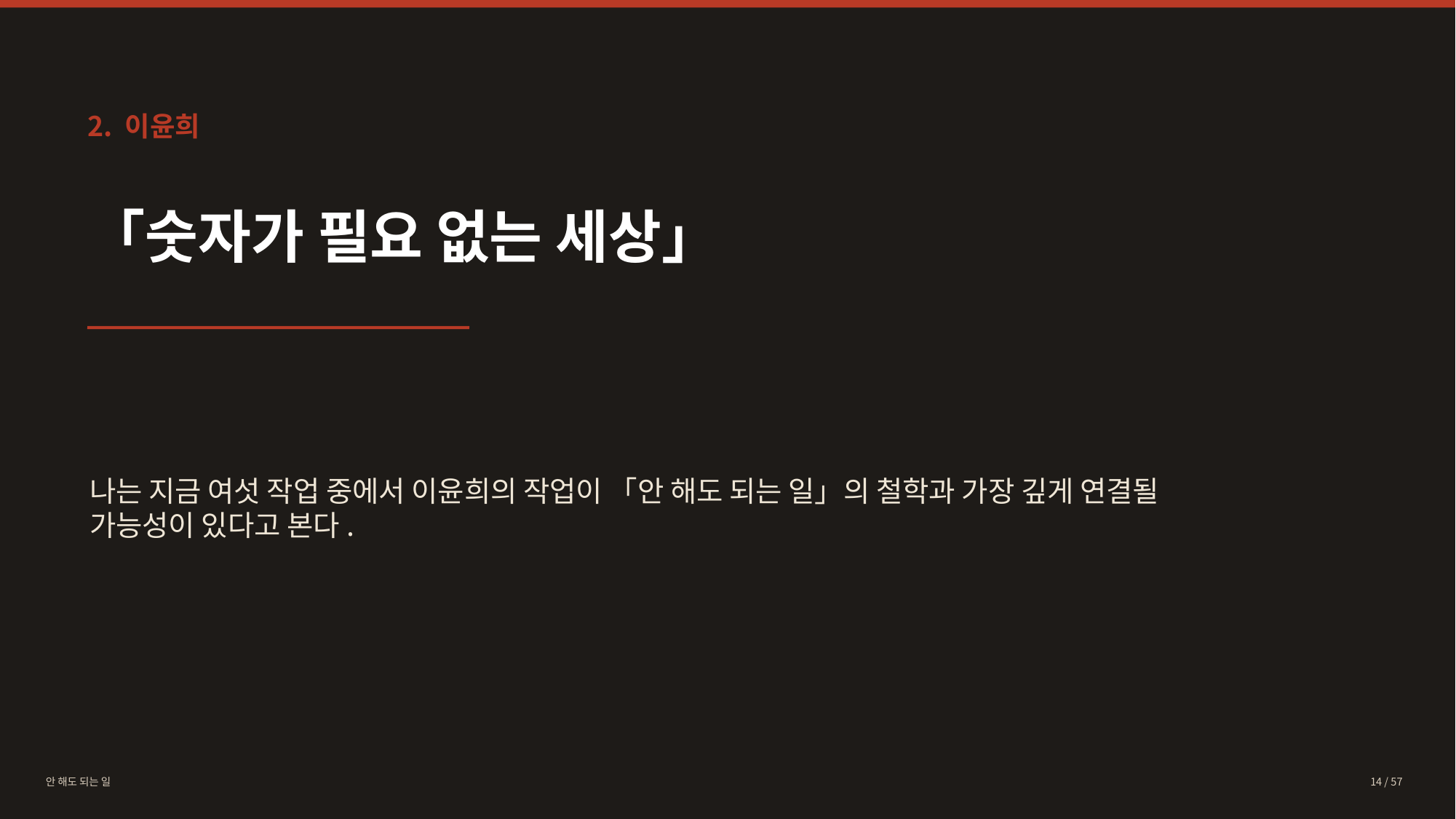

2. 이윤희
「숫자가 필요 없는 세상」

나는 지금 여섯 작업 중에서 이윤희의 작업이 「안 해도 되는 일」의 철학과 가장 깊게 연결될 가능성이 있다고 본다.
안 해도 되는 일
14 / 57